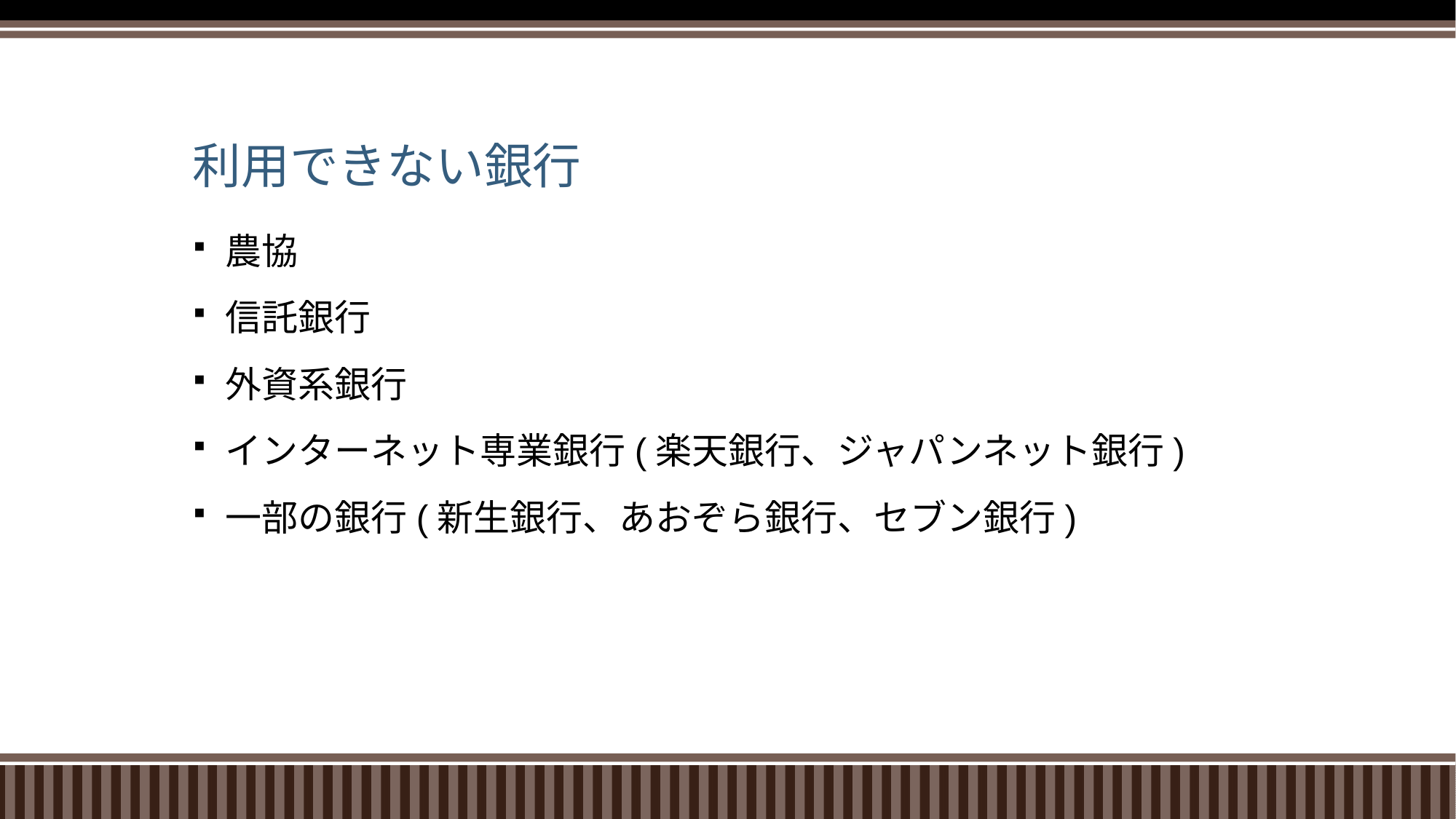

# 利用できない銀行
農協
信託銀行
外資系銀行
インターネット専業銀行(楽天銀行、ジャパンネット銀行)
一部の銀行(新生銀行、あおぞら銀行、セブン銀行)